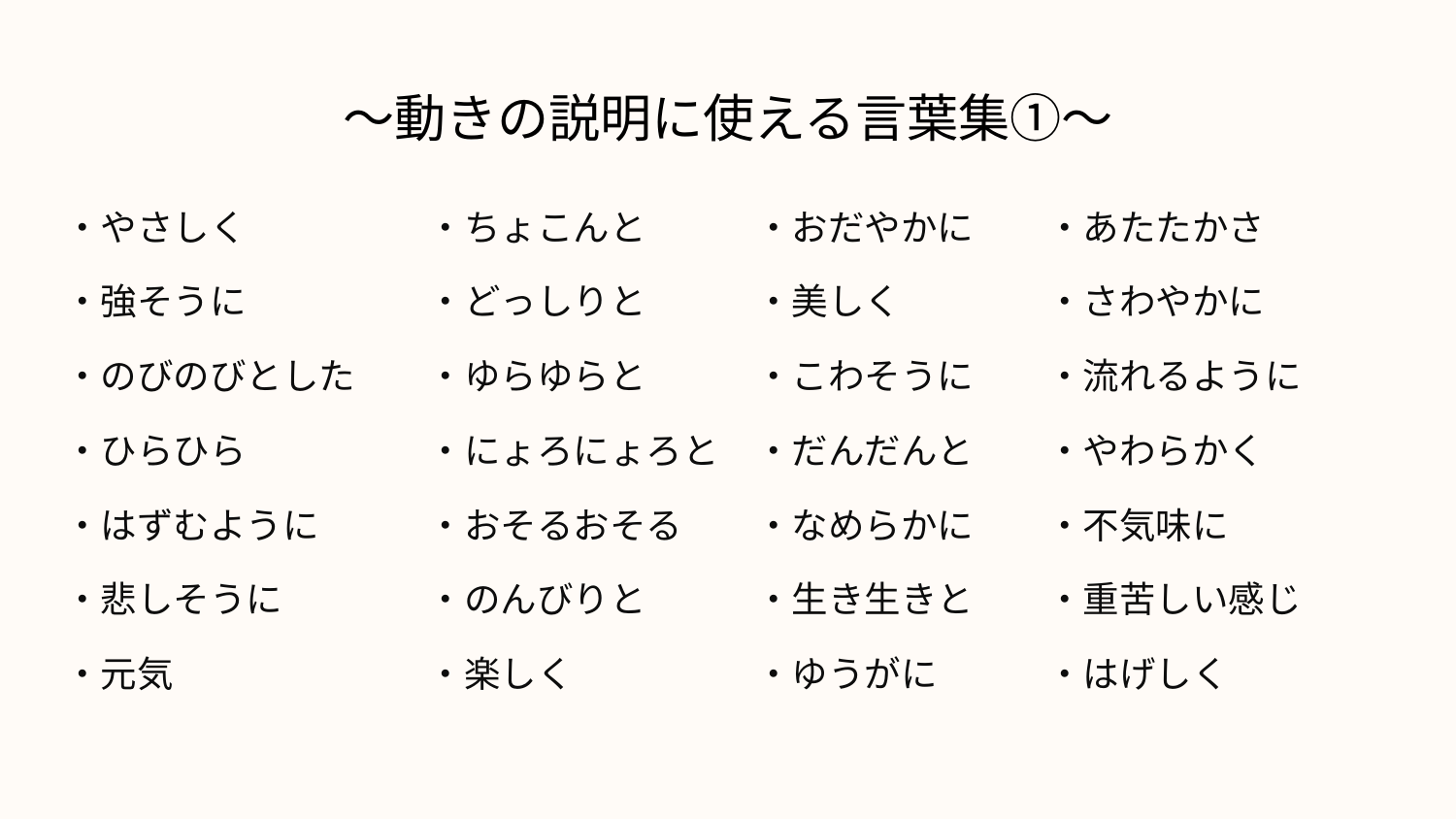

# ～動きの説明に使える言葉集①～
・やさしく　　　　　・ちょこんと　　　・おだやかに　　・あたたかさ
・強そうに　　　　　・どっしりと　　　・美しく　　　　・さわやかに
・のびのびとした　　・ゆらゆらと　　　・こわそうに　　・流れるように
・ひらひら　　　　　・にょろにょろと　・だんだんと　　・やわらかく
・はずむように　　　・おそるおそる　　・なめらかに　　・不気味に
・悲しそうに　　　　・のんびりと　　　・生き生きと　　・重苦しい感じ
・元気　　　　　　　・楽しく　　　　　・ゆうがに　　　・はげしく